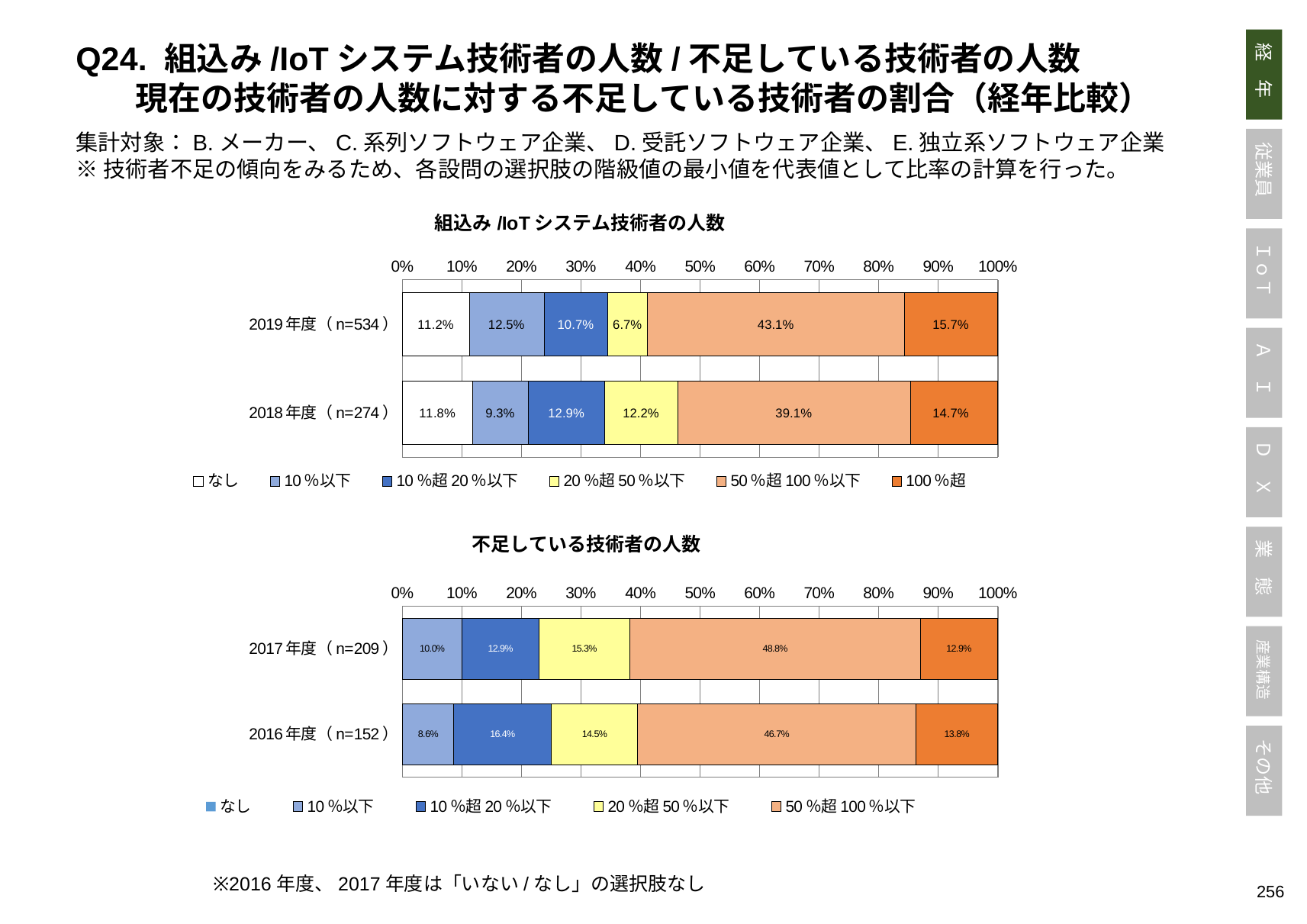

Q24. 組込み/IoTシステム技術者の人数/不足している技術者の人数
       現在の技術者の人数に対する不足している技術者の割合（経年比較）
集計対象：B.メーカー、C.系列ソフトウェア企業、D.受託ソフトウェア企業、E.独立系ソフトウェア企業
※技術者不足の傾向をみるため、各設問の選択肢の階級値の最小値を代表値として比率の計算を行った。

### Chart: 組込み/IoTシステム技術者の人数

| Category | なし | 10％以下 | 10％超20％以下 | 20％超50％以下 | 50％超100％以下 | 100％超 |
|---|---|---|---|---|---|---|
| 2019年度（n=534） | 0.11235955056179775 | 0.1254681647940075 | 0.10674157303370786 | 0.06741573033707865 | 0.4307116104868914 | 0.15730337078651685 |
| 2018年度（n=274） | 0.118 | 0.093 | 0.129 | 0.122 | 0.391 | 0.147 |

### Chart: 不足している技術者の人数

| Category | なし | 10％以下 | 10％超20％以下 | 20％超50％以下 | 50％超100％以下 | 100％超 |
|---|---|---|---|---|---|---|
| 2017年度（n=209） | None | 0.1 | 0.129 | 0.153 | 0.488 | 0.129 |
| 2016年度（n=152） | None | 0.086 | 0.164 | 0.145 | 0.467 | 0.138 |
※2016年度、2017年度は「いない/なし」の選択肢なし
256